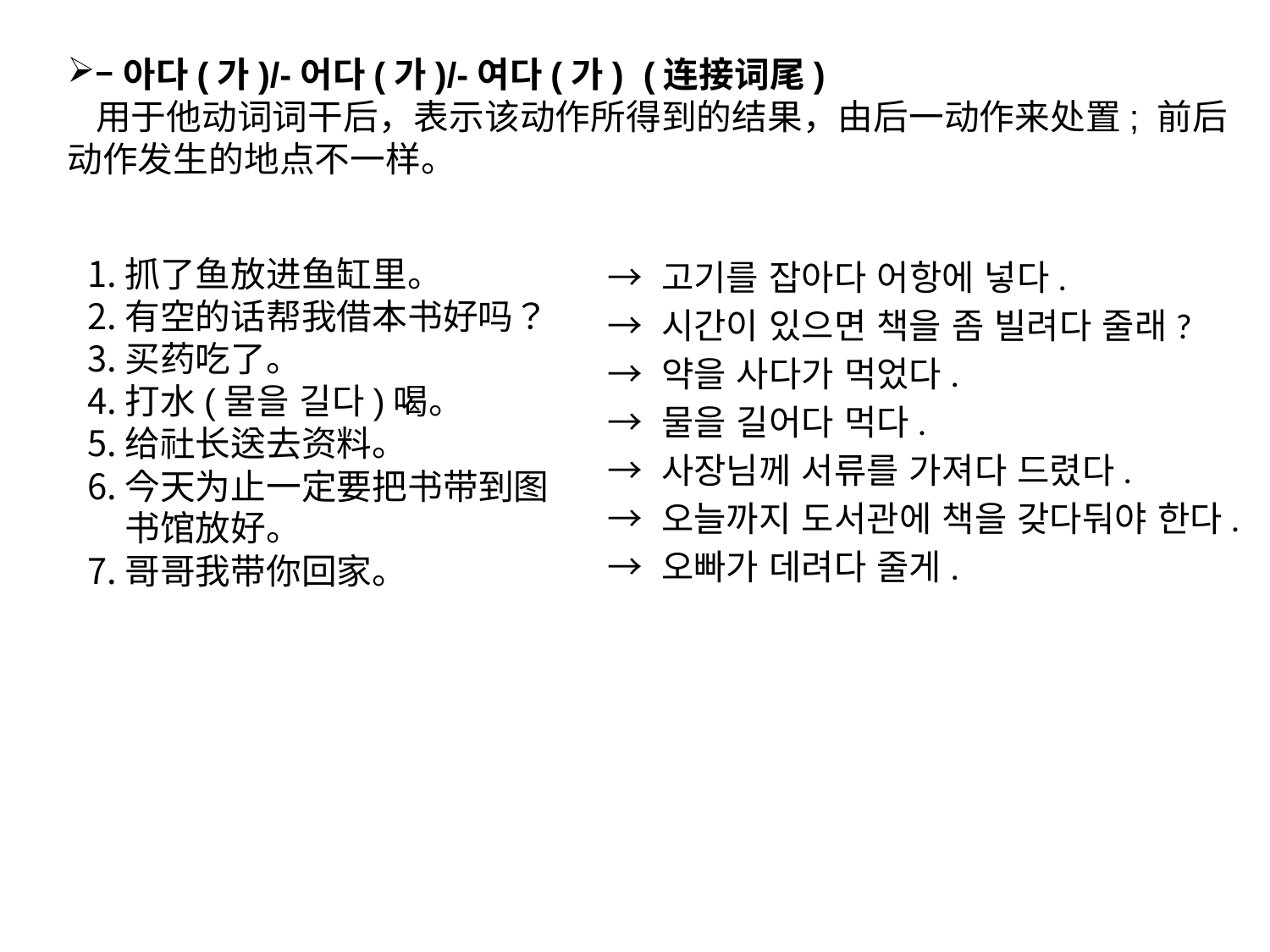

–아다(가)/-어다(가)/-여다(가)  (连接词尾)
  用于他动词词干后，表示该动作所得到的结果，由后一动作来处置; 前后动作发生的地点不一样。
→ 고기를 잡아다 어항에 넣다.
→ 시간이 있으면 책을 좀 빌려다 줄래?
→ 약을 사다가 먹었다.
→ 물을 길어다 먹다.
→ 사장님께 서류를 가져다 드렸다.
→ 오늘까지 도서관에 책을 갖다둬야 한다.
→ 오빠가 데려다 줄게.
抓了鱼放进鱼缸里。
有空的话帮我借本书好吗？
买药吃了。
打水(물을 길다)喝。
给社长送去资料。
今天为止一定要把书带到图书馆放好。
哥哥我带你回家。